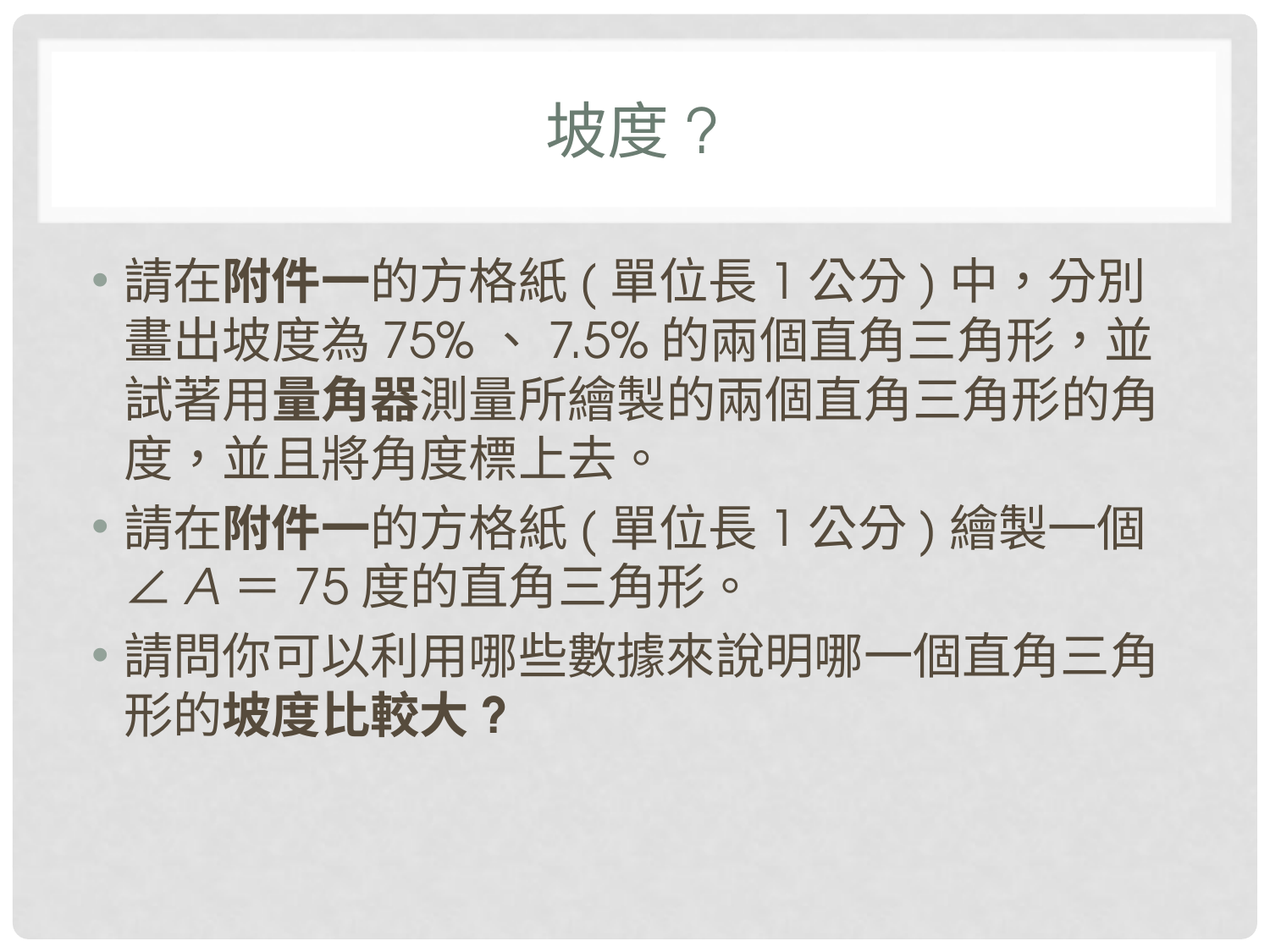

# 坡度?
請在附件一的方格紙(單位長1公分)中，分別畫出坡度為75%、7.5%的兩個直角三角形，並試著用量角器測量所繪製的兩個直角三角形的角度，並且將角度標上去。
請在附件一的方格紙(單位長1公分)繪製一個∠A＝75度的直角三角形。
請問你可以利用哪些數據來說明哪一個直角三角形的坡度比較大?